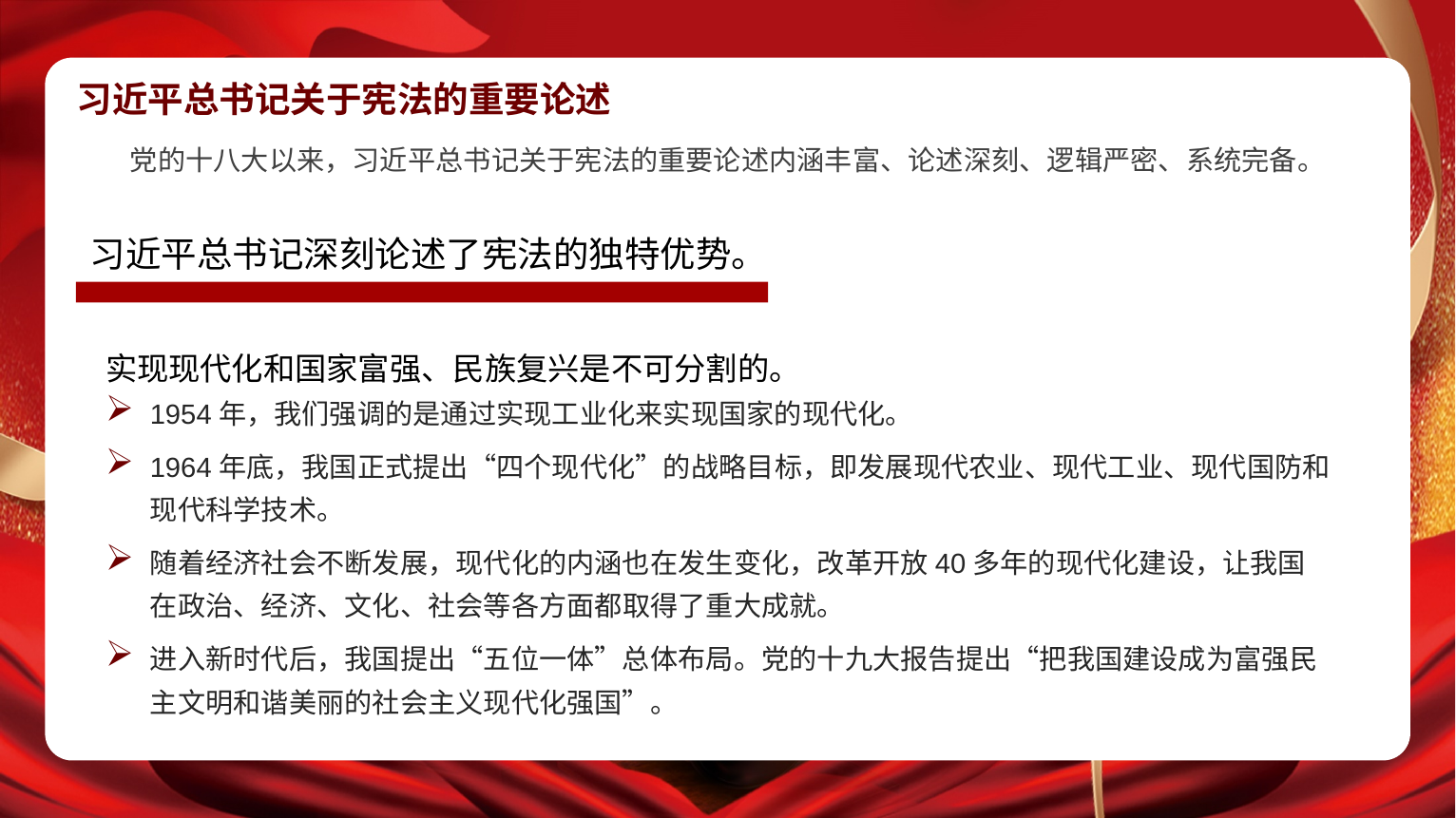

习近平总书记关于宪法的重要论述
党的十八大以来，习近平总书记关于宪法的重要论述内涵丰富、论述深刻、逻辑严密、系统完备。
习近平总书记深刻论述了宪法的独特优势。

实现现代化和国家富强、民族复兴是不可分割的。
1954年，我们强调的是通过实现工业化来实现国家的现代化。
1964年底，我国正式提出“四个现代化”的战略目标，即发展现代农业、现代工业、现代国防和现代科学技术。
随着经济社会不断发展，现代化的内涵也在发生变化，改革开放40多年的现代化建设，让我国在政治、经济、文化、社会等各方面都取得了重大成就。
进入新时代后，我国提出“五位一体”总体布局。党的十九大报告提出“把我国建设成为富强民主文明和谐美丽的社会主义现代化强国”。